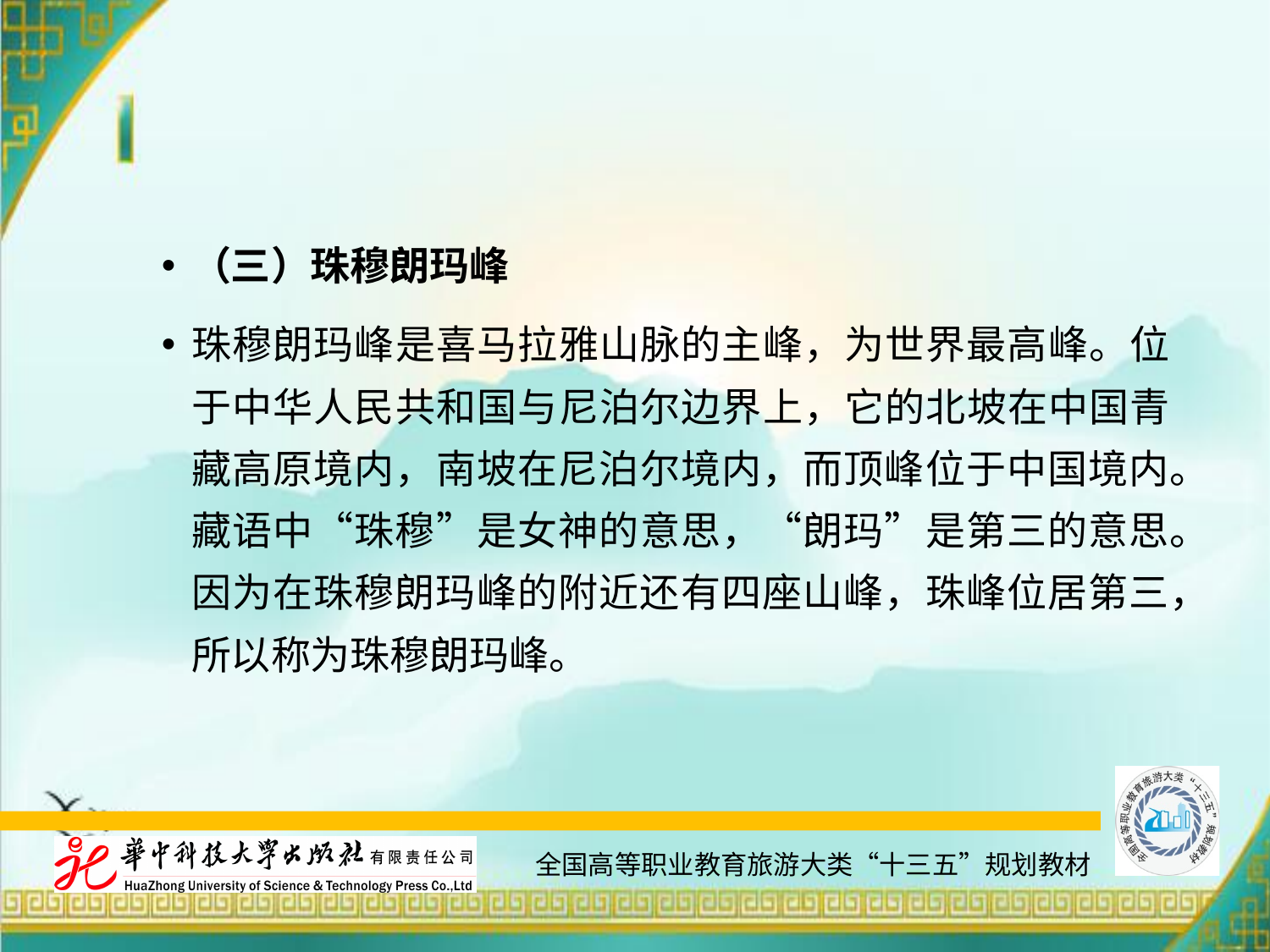

#
（三）珠穆朗玛峰
珠穆朗玛峰是喜马拉雅山脉的主峰，为世界最高峰。位于中华人民共和国与尼泊尔边界上，它的北坡在中国青藏高原境内，南坡在尼泊尔境内，而顶峰位于中国境内。藏语中“珠穆”是女神的意思，“朗玛”是第三的意思。因为在珠穆朗玛峰的附近还有四座山峰，珠峰位居第三，所以称为珠穆朗玛峰。